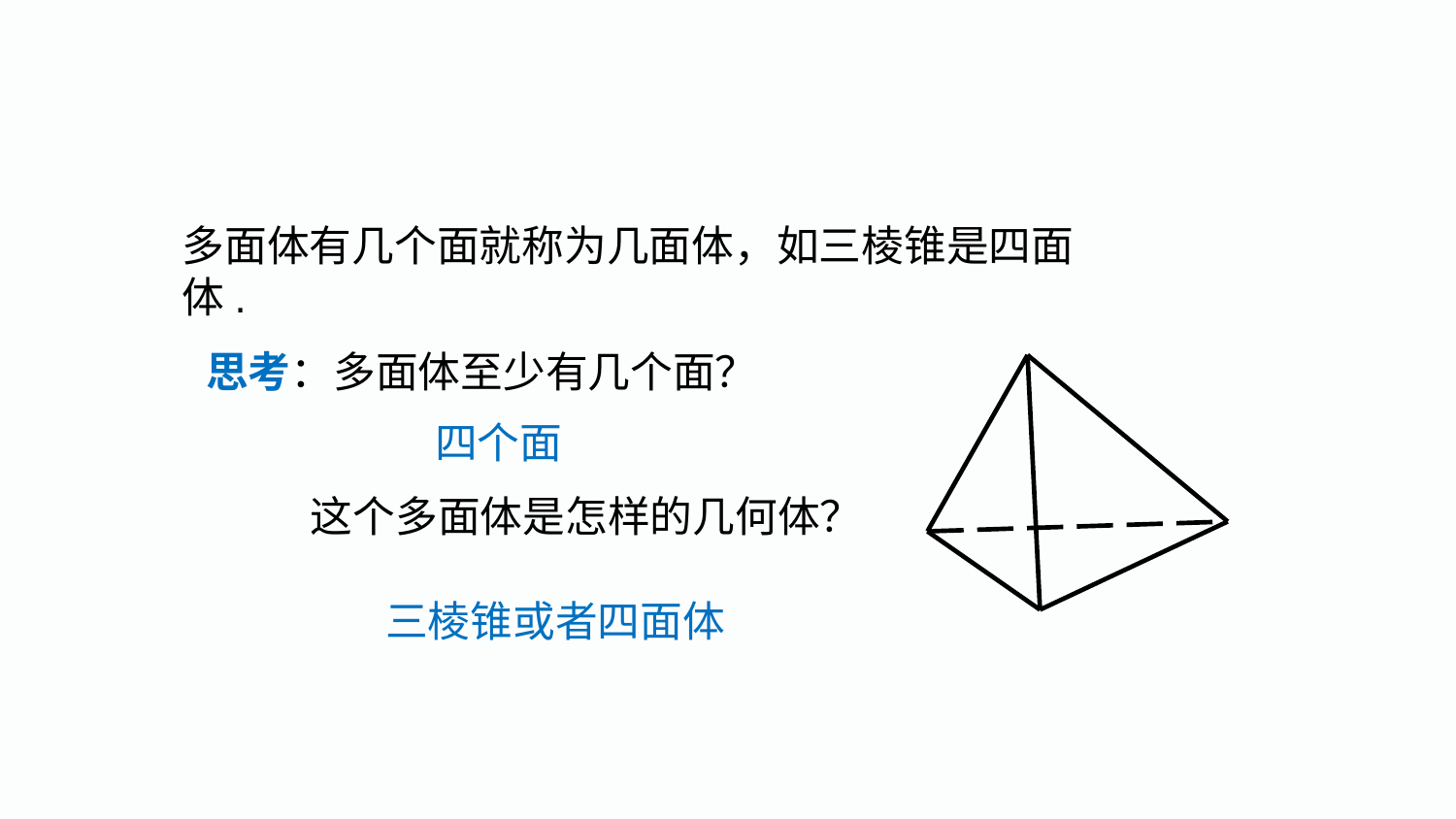

多面体有几个面就称为几面体，如三棱锥是四面体.
思考：多面体至少有几个面？

                     这个多面体是怎样的几何体？

四个面

三棱锥或者四面体